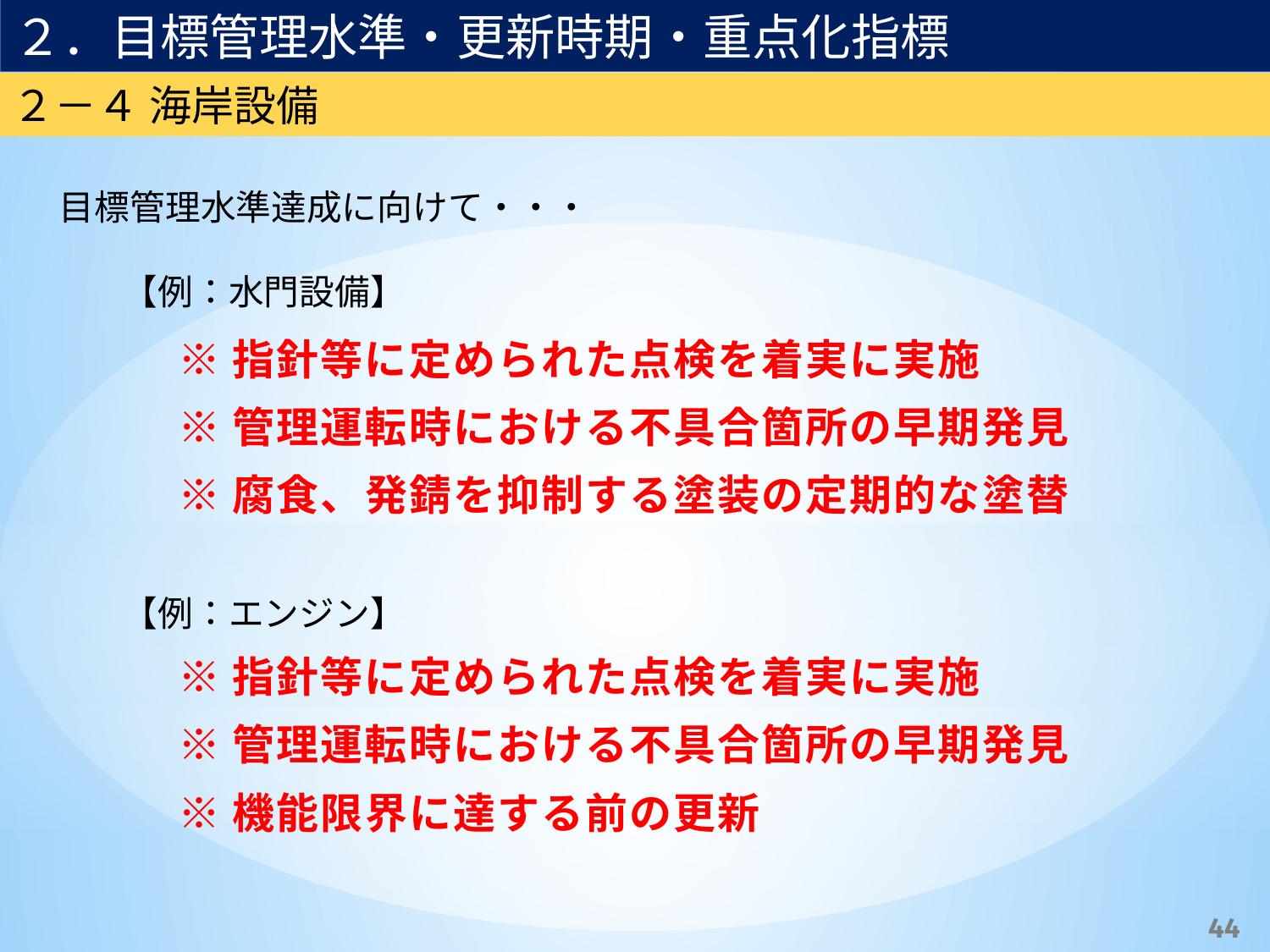

２．目標管理水準・更新時期・重点化指標
２－４ 海岸設備
目標管理水準達成に向けて・・・
【例：水門設備】
※指針等に定められた点検を着実に実施
※管理運転時における不具合箇所の早期発見
※腐食、発錆を抑制する塗装の定期的な塗替
【例：エンジン】
※指針等に定められた点検を着実に実施
※管理運転時における不具合箇所の早期発見
※機能限界に達する前の更新
44